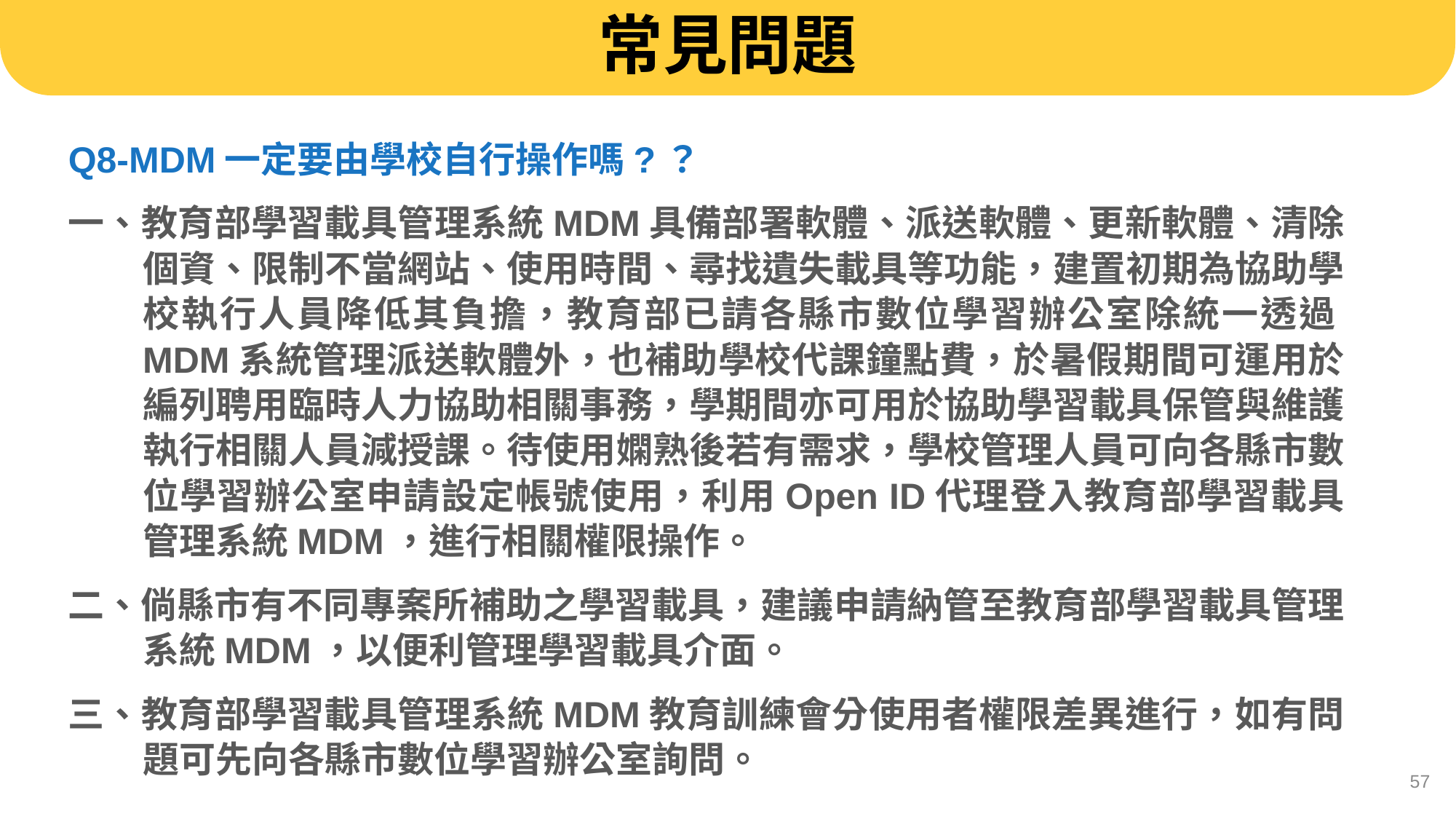

# 常見問題
Q8-MDM一定要由學校自行操作嗎?？
一、教育部學習載具管理系統MDM具備部署軟體、派送軟體、更新軟體、清除個資、限制不當網站、使用時間、尋找遺失載具等功能，建置初期為協助學校執行人員降低其負擔，教育部已請各縣市數位學習辦公室除統一透過MDM系統管理派送軟體外，也補助學校代課鐘點費，於暑假期間可運用於編列聘用臨時人力協助相關事務，學期間亦可用於協助學習載具保管與維護執行相關人員減授課。待使用嫻熟後若有需求，學校管理人員可向各縣市數位學習辦公室申請設定帳號使用，利用Open ID代理登入教育部學習載具管理系統MDM，進行相關權限操作。
二、倘縣市有不同專案所補助之學習載具，建議申請納管至教育部學習載具管理系統MDM，以便利管理學習載具介面。
三、教育部學習載具管理系統MDM教育訓練會分使用者權限差異進行，如有問題可先向各縣市數位學習辦公室詢問。
57